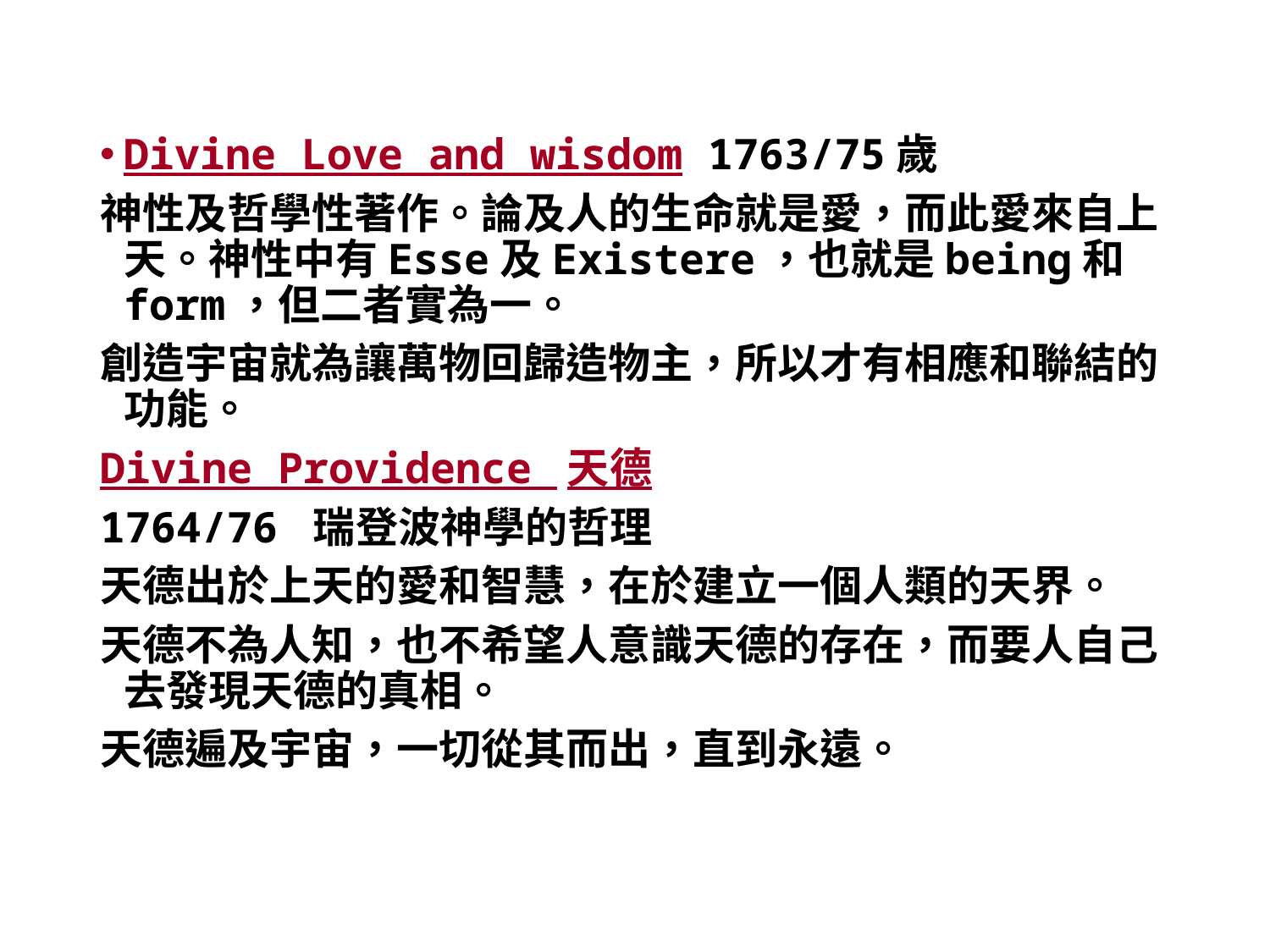

#
Divine Love and wisdom 1763/75歲
神性及哲學性著作。論及人的生命就是愛，而此愛來自上天。神性中有Esse及Existere，也就是being和form，但二者實為一。
創造宇宙就為讓萬物回歸造物主，所以才有相應和聯結的功能。
Divine Providence 天德
1764/76 瑞登波神學的哲理
天德出於上天的愛和智慧，在於建立一個人類的天界。
天德不為人知，也不希望人意識天德的存在，而要人自己去發現天德的真相。
天德遍及宇宙，一切從其而出，直到永遠。